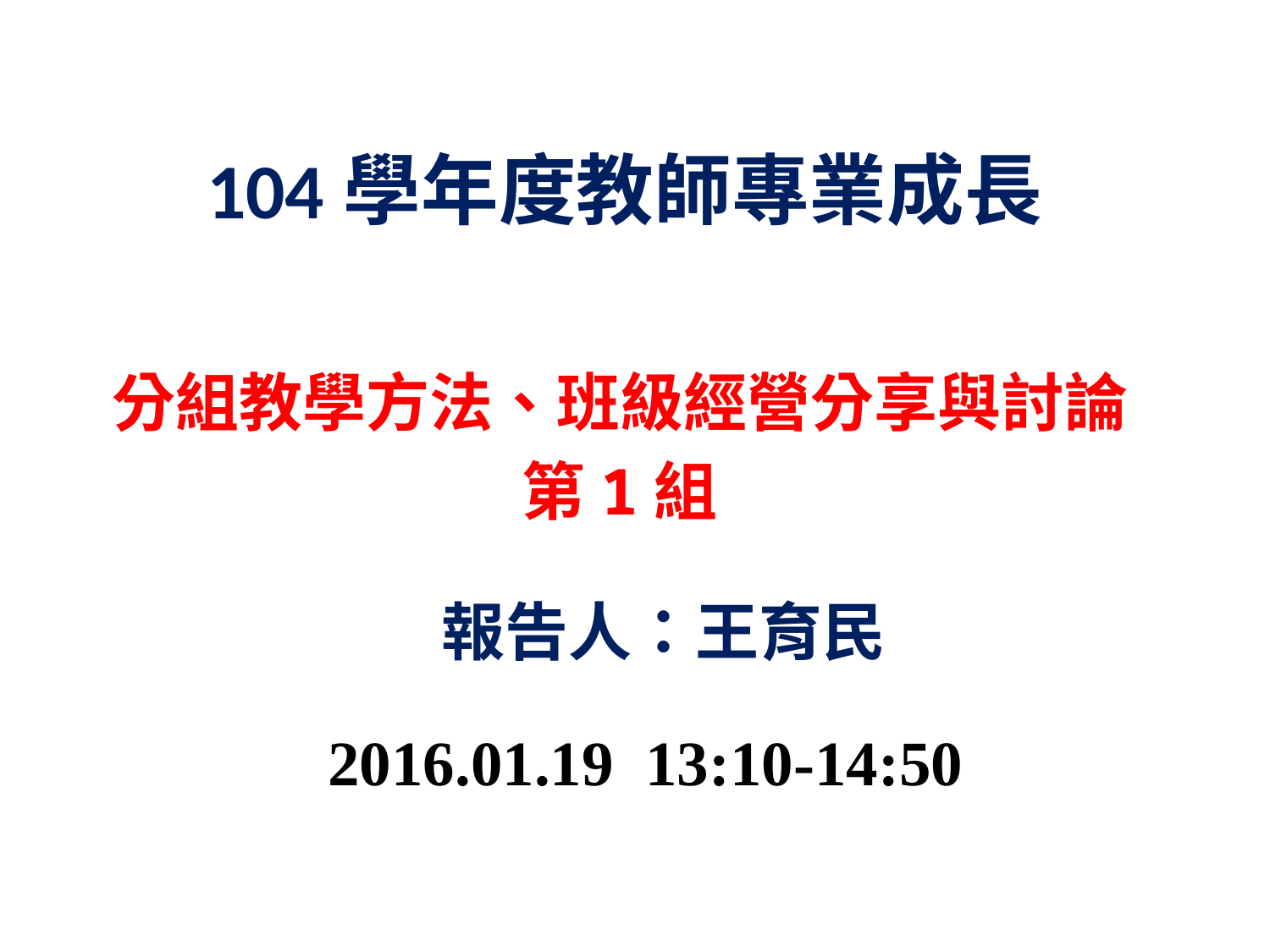

# 104學年度教師專業成長
分組教學方法、班級經營分享與討論
第1組
報告人：王育民
2016.01.19  13:10-14:50